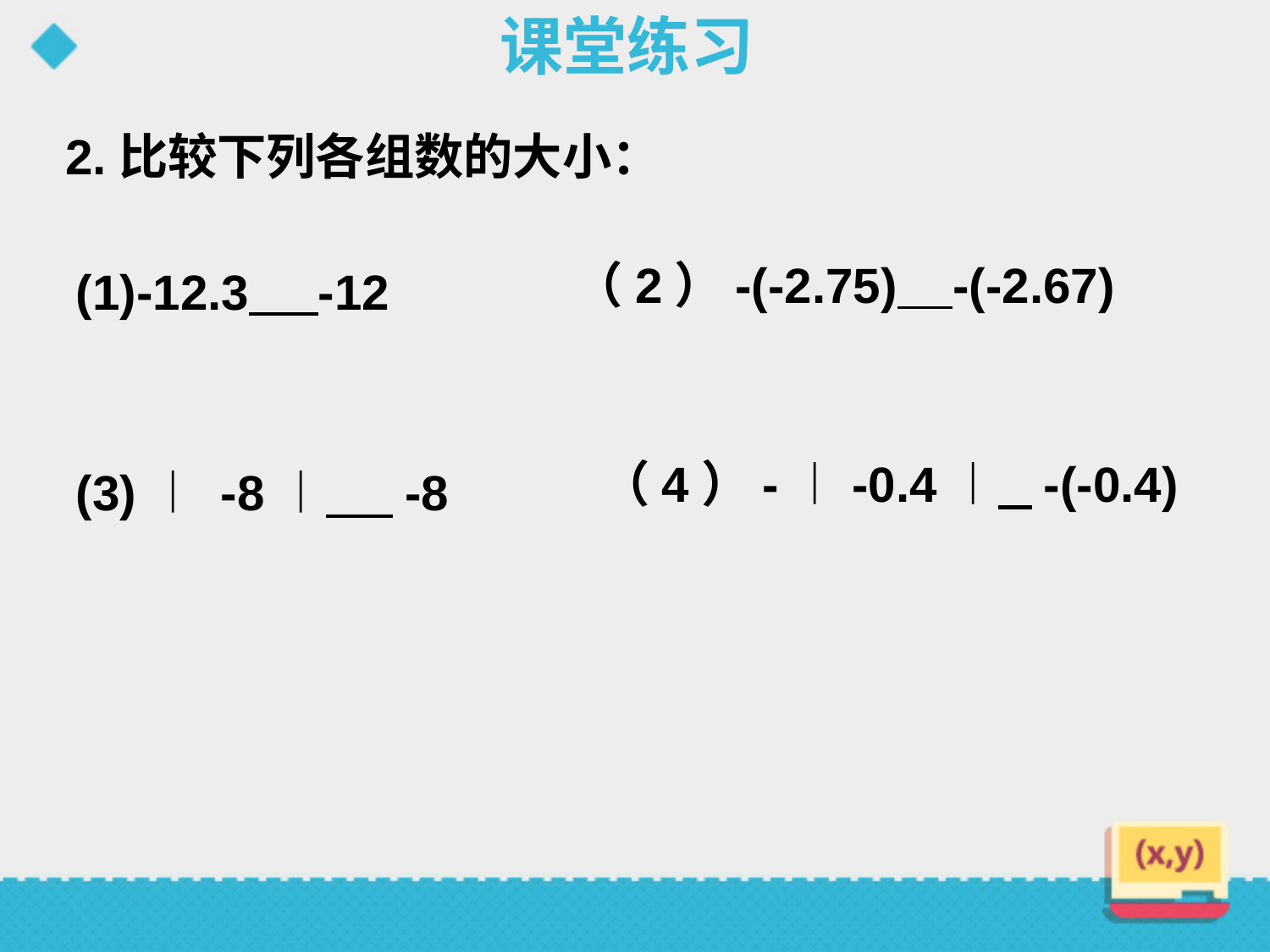

课堂练习
2.比较下列各组数的大小：
（2）-(-2.75)    -(-2.67)
(1)-12.3     -12
（4）-︱-0.4︱   -(-0.4)
(3)︱ -8︱      -8